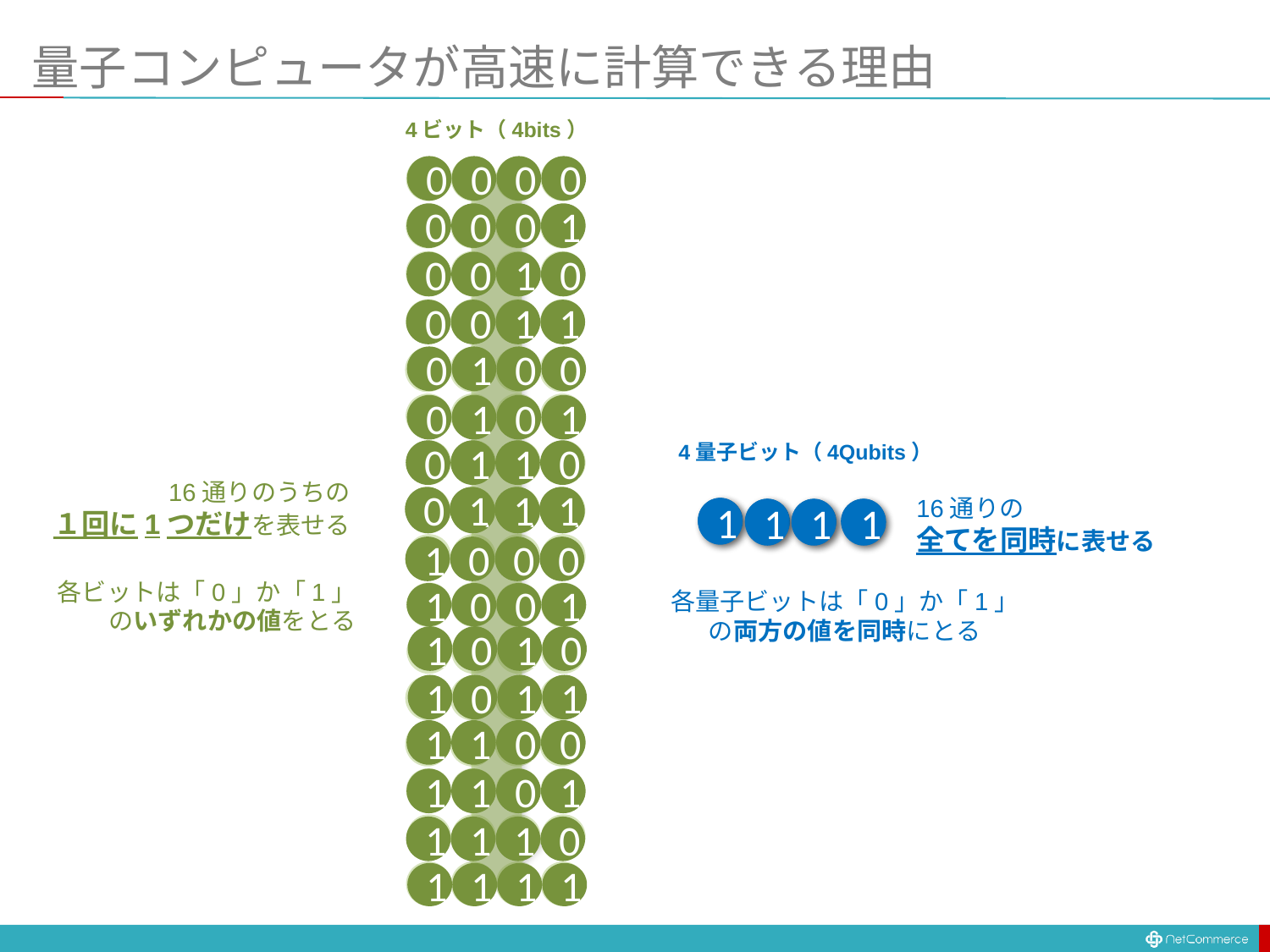

# 量子コンピュータが高速に計算できる理由
4ビット（4bits）
0
0
0
0
0
0
0
0

0
0
0
1
0
1
0
0
1
0
0
0
0
0
1
0
1
1
0
0
0
0
1
1
0
1
0
0
0
0
0
1
0
1
0
1
0
1
0
1
4量子ビット（4Qubits）
1
0
0
1
0
1
1
0
16通りのうちの
１回に1つだけを表せる
16通りの
全てを同時に表せる
0
1
1
1
1
1
0
1
0
1
1
1
1
0
1
1
1
0
0
0
0
0
1
0
1
0
0
0
各ビットは「0」か「1」
のいずれかの値をとる
各量子ビットは「0」か「1」
の両方の値を同時にとる
0
1
1
0
1
0
0
1
1
0
1
0
1
0
1
0
1
0
1
1
1
1
1
0
1
1
0
0
0
0
1
1
0
1
1
1
1
1
0
1
1
0
1
1
1
1
1
0
1
1
1
1
1
1
1
1